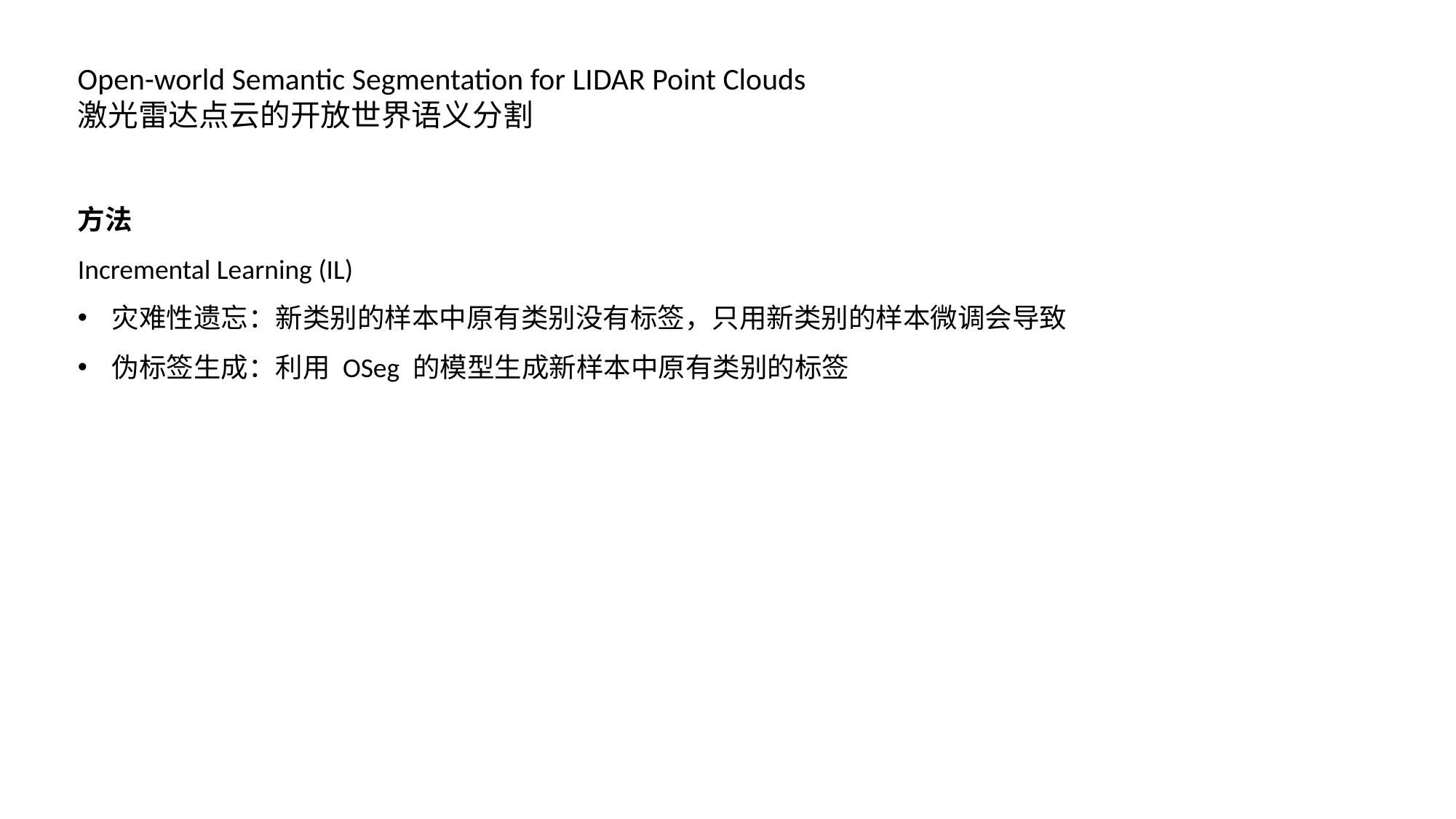

Open-world Semantic Segmentation for LIDAR Point Clouds
激光雷达点云的开放世界语义分割
方法
Incremental Learning (IL)
灾难性遗忘：新类别的样本中原有类别没有标签，只用新类别的样本微调会导致
伪标签生成：利用 OSeg 的模型生成新样本中原有类别的标签